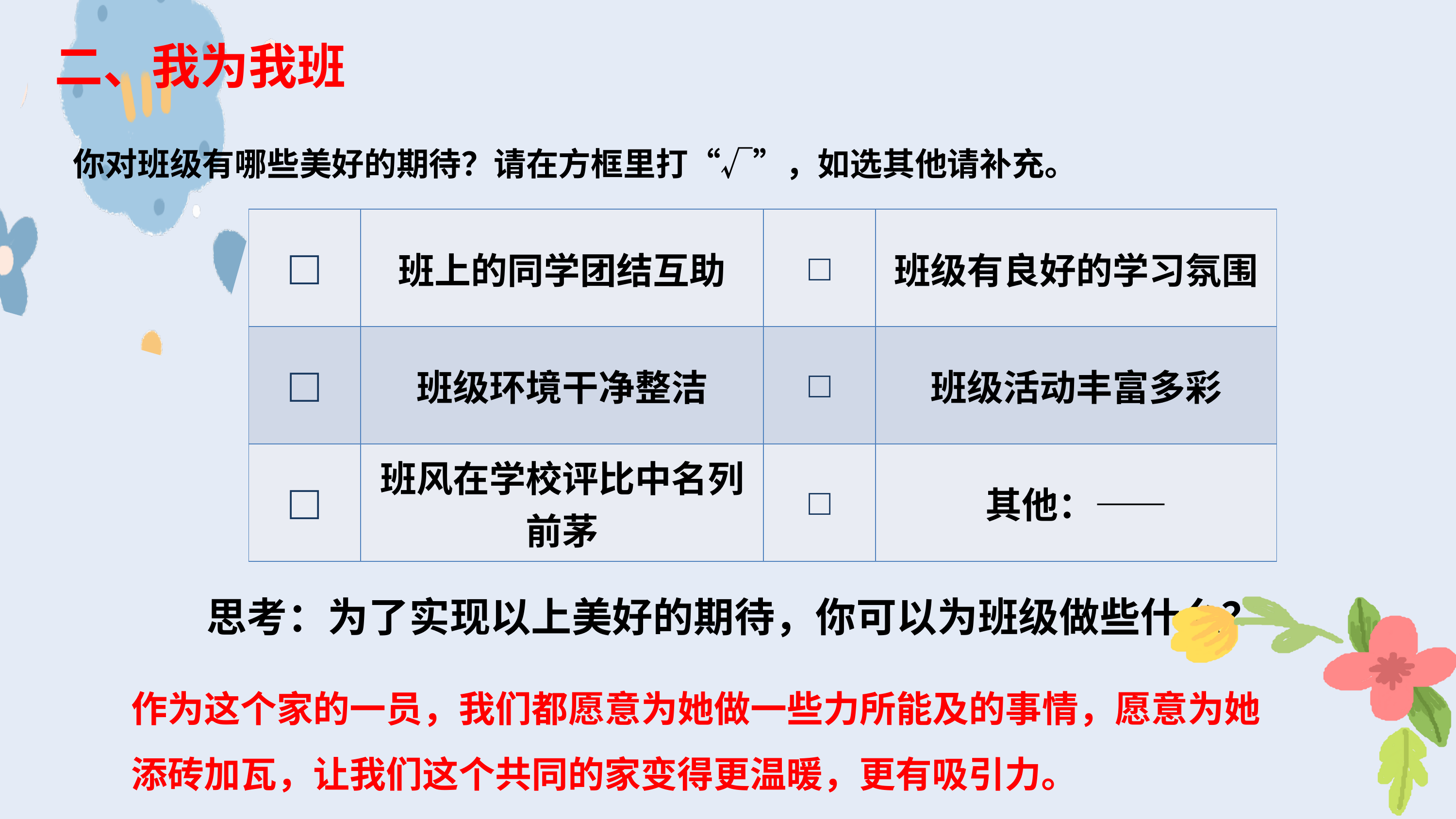

二、我为我班

你对班级有哪些美好的期待？请在方框里打“√”，如选其他请补充。
| □ | 班上的同学团结互助 | □ | 班级有良好的学习氛围 |
| --- | --- | --- | --- |
| □ | 班级环境干净整洁 | □ | 班级活动丰富多彩 |
| □ | 班风在学校评比中名列前茅 | □ | 其他：—— |
思考：为了实现以上美好的期待，你可以为班级做些什么？

作为这个家的一员，我们都愿意为她做一些力所能及的事情，愿意为她添砖加瓦，让我们这个共同的家变得更温暖，更有吸引力。